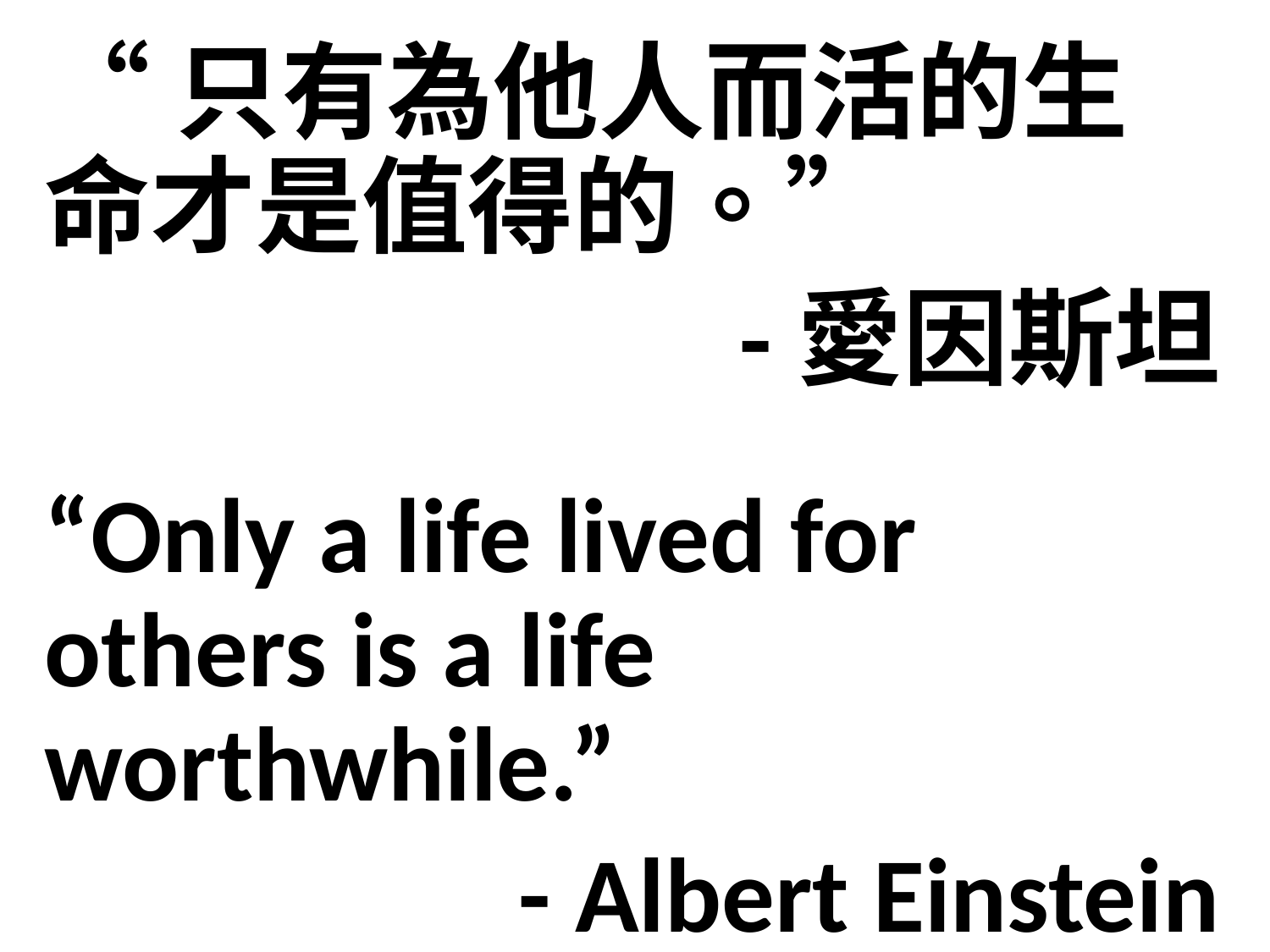

“只有為他人而活的生命才是值得的。”
-愛因斯坦

“Only a life lived for others is a life worthwhile.”
- Albert Einstein